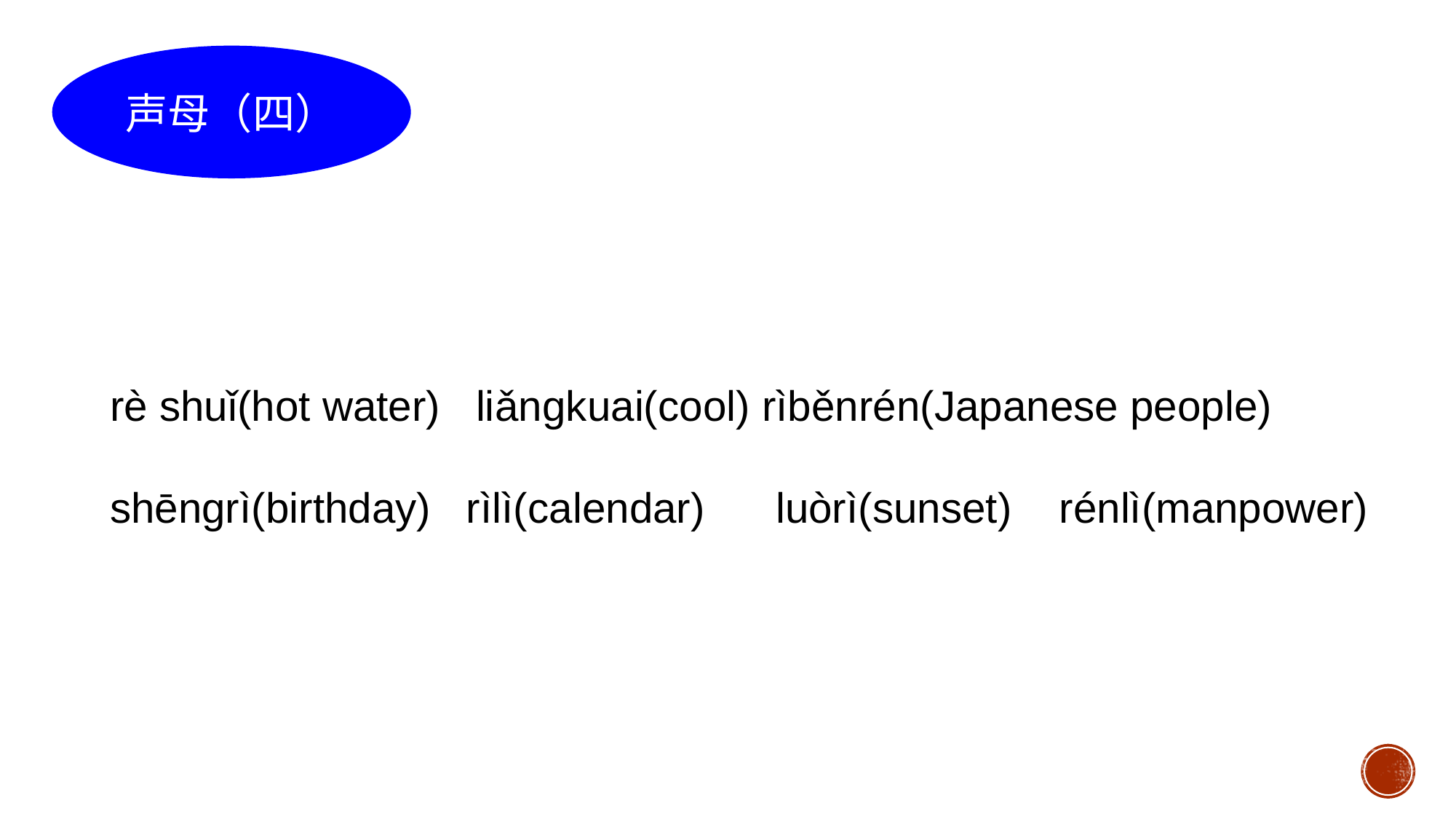

声母（四）
rè shuǐ(hot water)   liǎngkuai(cool) rìběnrén(Japanese people)
shēngrì(birthday)   rìlì(calendar)      luòrì(sunset)    rénlì(manpower)